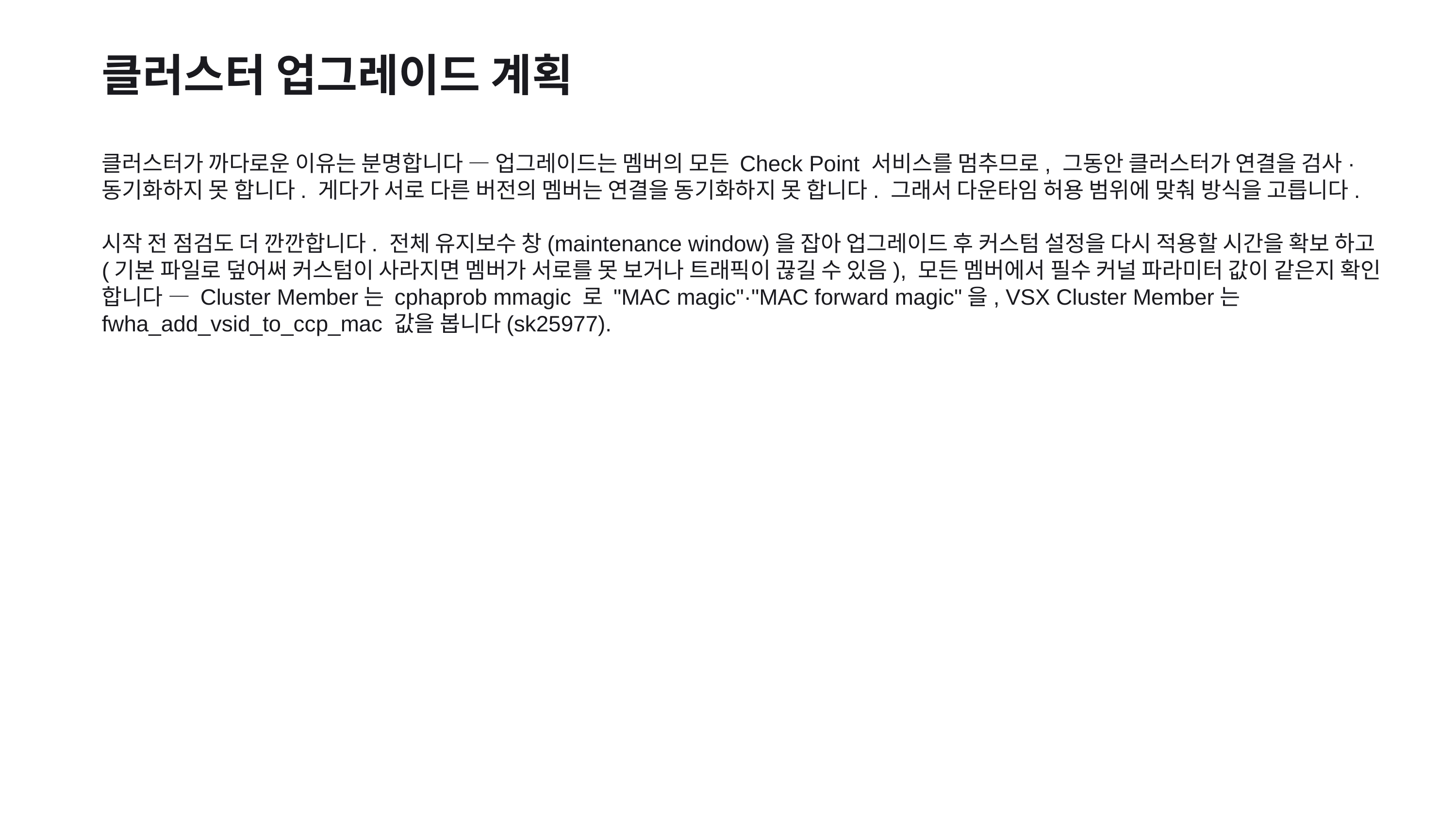

클러스터 업그레이드 계획
클러스터가 까다로운 이유는 분명합니다 — 업그레이드는 멤버의 모든 Check Point 서비스를 멈추므로, 그동안 클러스터가 연결을 검사·동기화하지 못 합니다. 게다가 서로 다른 버전의 멤버는 연결을 동기화하지 못 합니다. 그래서 다운타임 허용 범위에 맞춰 방식을 고릅니다.

시작 전 점검도 더 깐깐합니다. 전체 유지보수 창(maintenance window)을 잡아 업그레이드 후 커스텀 설정을 다시 적용할 시간을 확보 하고(기본 파일로 덮어써 커스텀이 사라지면 멤버가 서로를 못 보거나 트래픽이 끊길 수 있음), 모든 멤버에서 필수 커널 파라미터 값이 같은지 확인 합니다 — Cluster Member는 cphaprob mmagic 로 "MAC magic"·"MAC forward magic"을, VSX Cluster Member는 fwha_add_vsid_to_ccp_mac 값을 봅니다(sk25977).